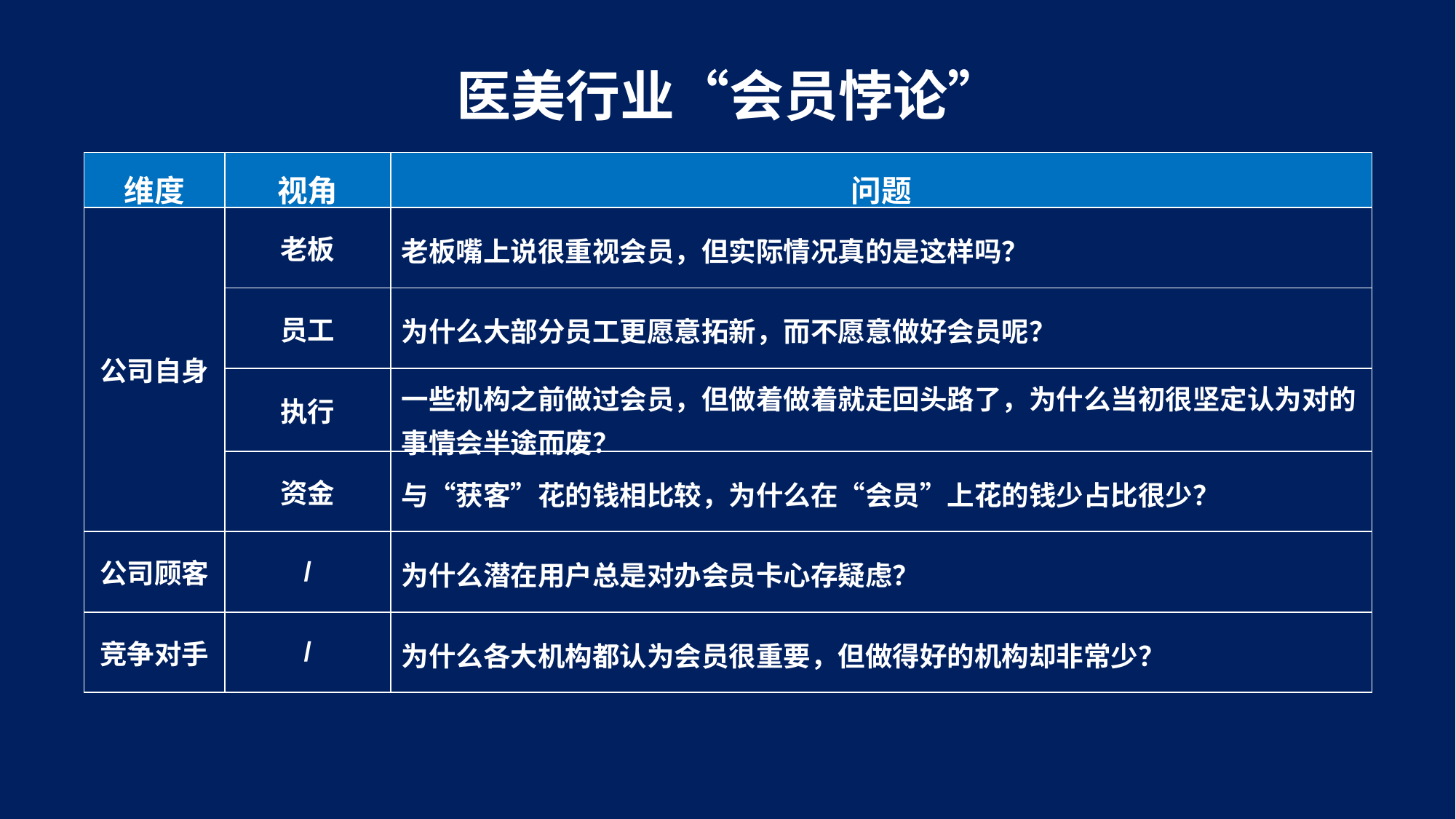

医美行业“会员悖论”
| 维度 | 视角 | 问题 |
| --- | --- | --- |
| 公司自身 | 老板 | 老板嘴上说很重视会员，但实际情况真的是这样吗？ |
|  | 员工 | 为什么大部分员工更愿意拓新，而不愿意做好会员呢？ |
|  | 执行 | 一些机构之前做过会员，但做着做着就走回头路了，为什么当初很坚定认为对的事情会半途而废？ |
|  | 资金 | 与“获客”花的钱相比较，为什么在“会员”上花的钱少占比很少？ |
| 公司顾客 | / | 为什么潜在用户总是对办会员卡心存疑虑？ |
| 竞争对手 | / | 为什么各大机构都认为会员很重要，但做得好的机构却非常少？ |